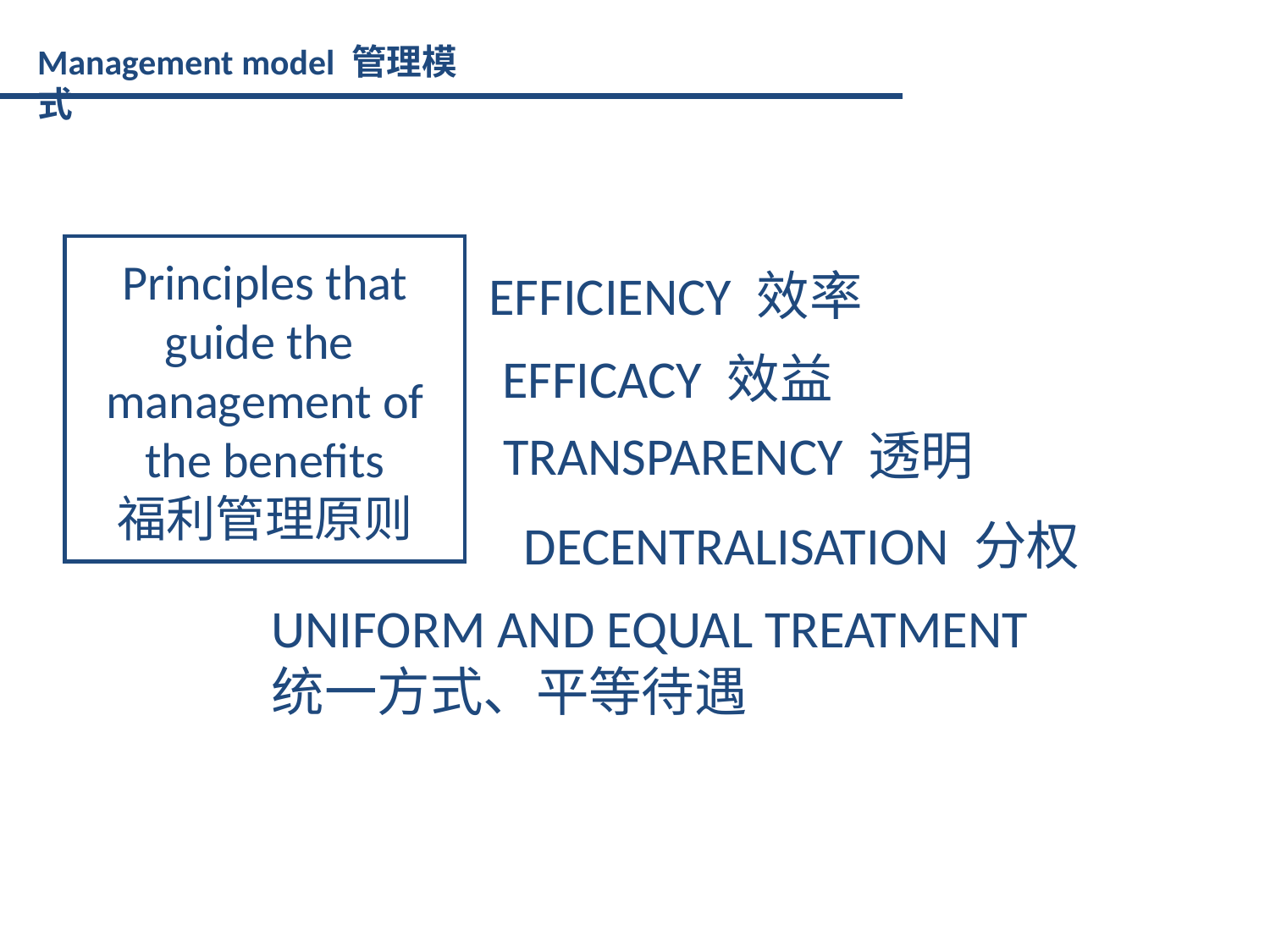

Management model 管理模式
Principles that
guide the
management of
the benefits
福利管理原则
EFFICIENCY 效率
EFFICACY 效益
TRANSPARENCY 透明
DECENTRALISATION 分权
UNIFORM AND EQUAL TREATMENT
统一方式、平等待遇